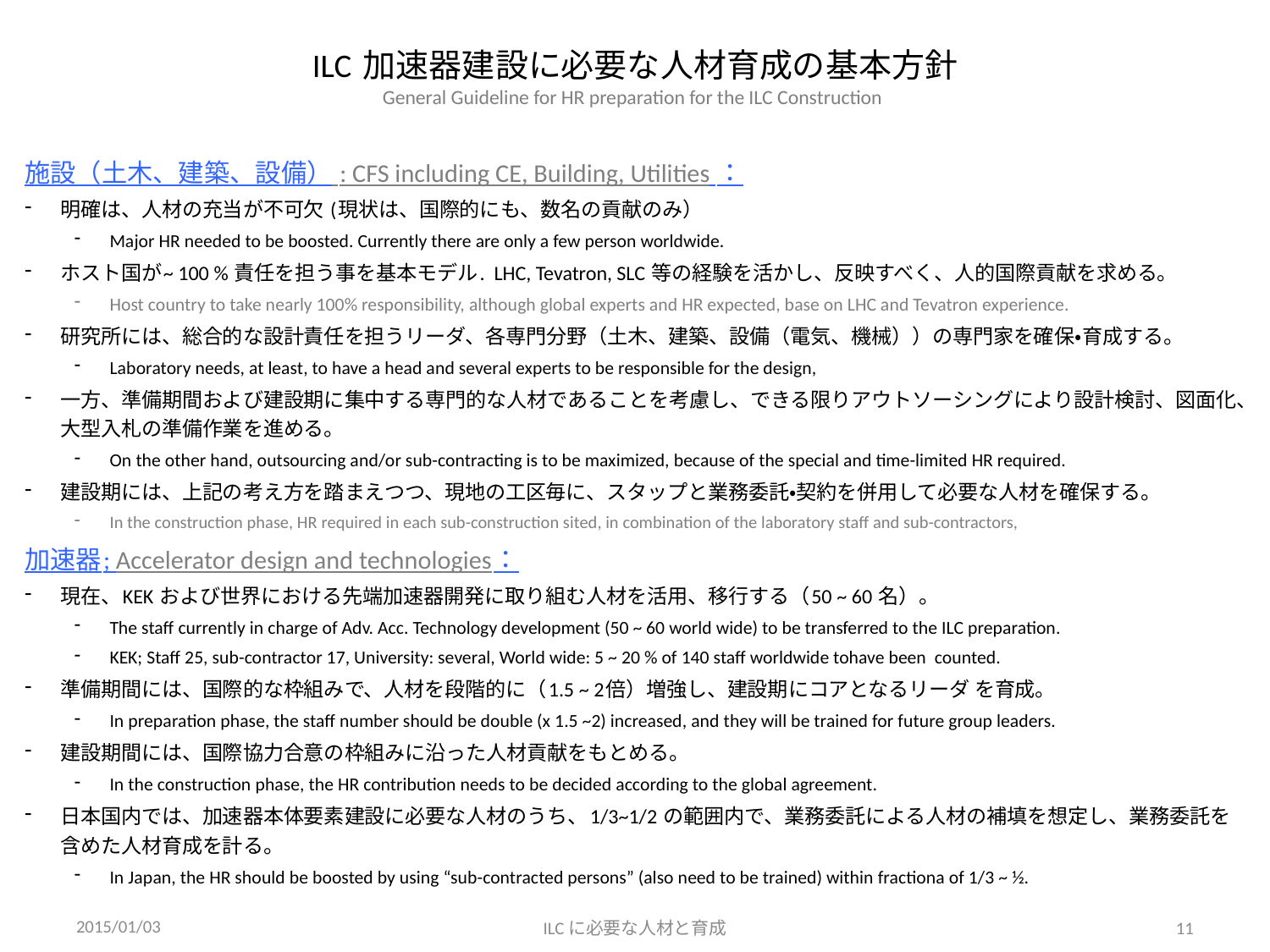

# ILC 加速器建設に必要な人材育成の基本方針 General Guideline for HR preparation for the ILC Construction
施設（土木、建築、設備） : CFS including CE, Building, Utilities ：
明確は、人材の充当が不可欠 (現状は、国際的にも、数名の貢献のみ）
Major HR needed to be boosted. Currently there are only a few person worldwide.
ホスト国が~ 100 % 責任を担う事を基本モデル.  LHC, Tevatron, SLC 等の経験を活かし、反映すべく、人的国際貢献を求める。
Host country to take nearly 100% responsibility, although global experts and HR expected, base on LHC and Tevatron experience.
研究所には、総合的な設計責任を担うリーダ、各専門分野（土木、建築、設備（電気、機械））の専門家を確保•育成する。
Laboratory needs, at least, to have a head and several experts to be responsible for the design,
一方、準備期間および建設期に集中する専門的な人材であることを考慮し、できる限りアウトソーシングにより設計検討、図面化、大型入札の準備作業を進める。
On the other hand, outsourcing and/or sub-contracting is to be maximized, because of the special and time-limited HR required.
建設期には、上記の考え方を踏まえつつ、現地の工区毎に、スタップと業務委託・契約を併用して必要な人材を確保する。
In the construction phase, HR required in each sub-construction sited, in combination of the laboratory staff and sub-contractors,
加速器; Accelerator design and technologies：
現在、KEK および世界における先端加速器開発に取り組む人材を活用、移行する（50 ~ 60 名）。
The staff currently in charge of Adv. Acc. Technology development (50 ~ 60 world wide) to be transferred to the ILC preparation.
KEK; Staff 25, sub-contractor 17, University: several, World wide: 5 ~ 20 % of 140 staff worldwide tohave been  counted.
準備期間には、国際的な枠組みで、人材を段階的に（1.5 ~ 2倍）増強し、建設期にコアとなるリーダ を育成。
In preparation phase, the staff number should be double (x 1.5 ~2) increased, and they will be trained for future group leaders.
建設期間には、国際協力合意の枠組みに沿った人材貢献をもとめる。
In the construction phase, the HR contribution needs to be decided according to the global agreement.
日本国内では、加速器本体要素建設に必要な人材のうち、1/3~1/2 の範囲内で、業務委託による人材の補填を想定し、業務委託を含めた人材育成を計る。
In Japan, the HR should be boosted by using “sub-contracted persons” (also need to be trained) within fractiona of 1/3 ~ ½.
2015/01/03
ILCに必要な人材と育成
11